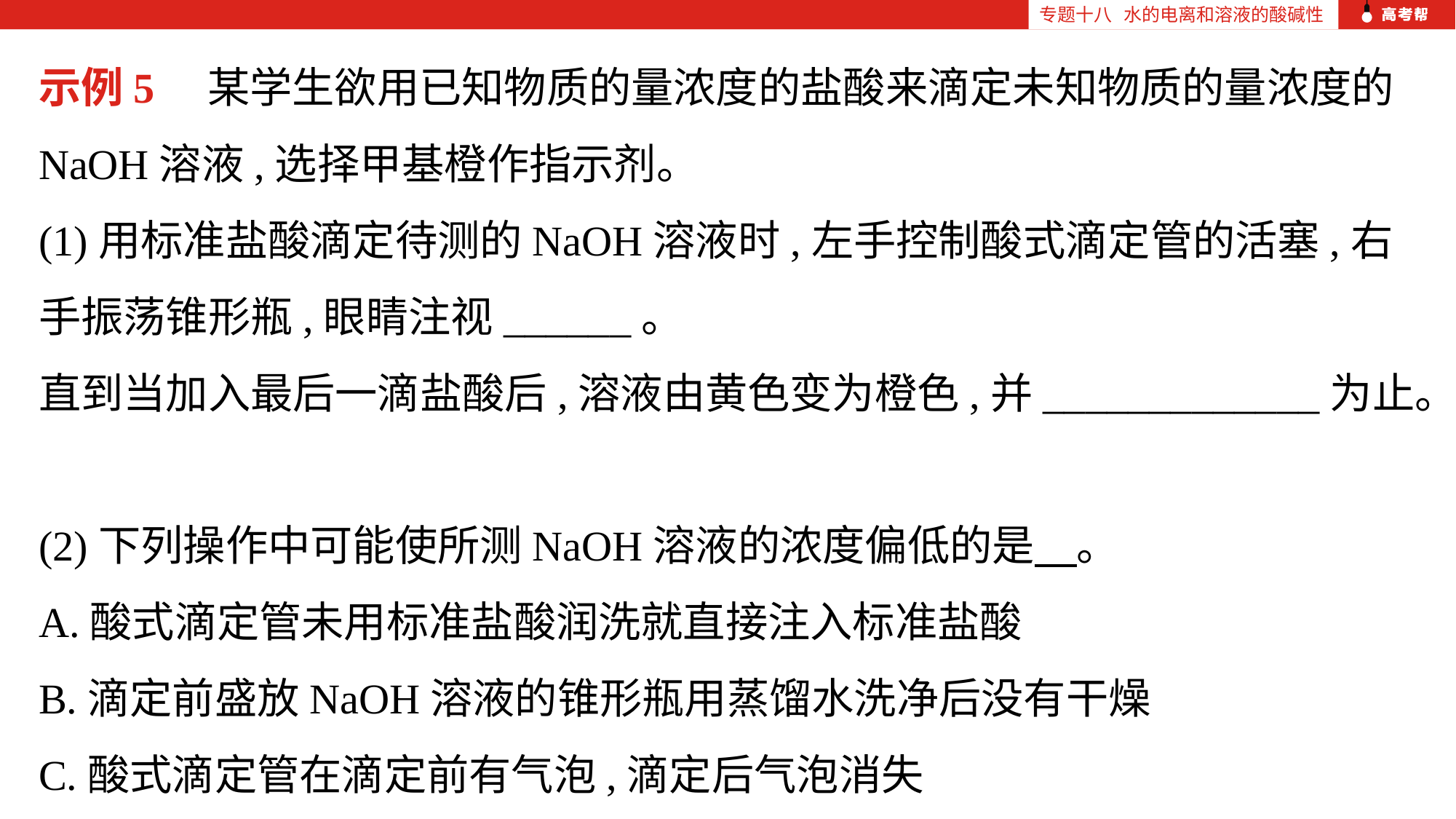

专题十八   水的电离和溶液的酸碱性

示例5　某学生欲用已知物质的量浓度的盐酸来滴定未知物质的量浓度的NaOH溶液,选择甲基橙作指示剂。
(1)用标准盐酸滴定待测的NaOH溶液时,左手控制酸式滴定管的活塞,右手振荡锥形瓶,眼睛注视______。
直到当加入最后一滴盐酸后,溶液由黄色变为橙色,并_____________为止。
(2)下列操作中可能使所测NaOH溶液的浓度偏低的是　。
A.酸式滴定管未用标准盐酸润洗就直接注入标准盐酸
B.滴定前盛放NaOH溶液的锥形瓶用蒸馏水洗净后没有干燥
C.酸式滴定管在滴定前有气泡,滴定后气泡消失
D.读取盐酸体积时,开始时仰视读数,滴定结束时俯视读数